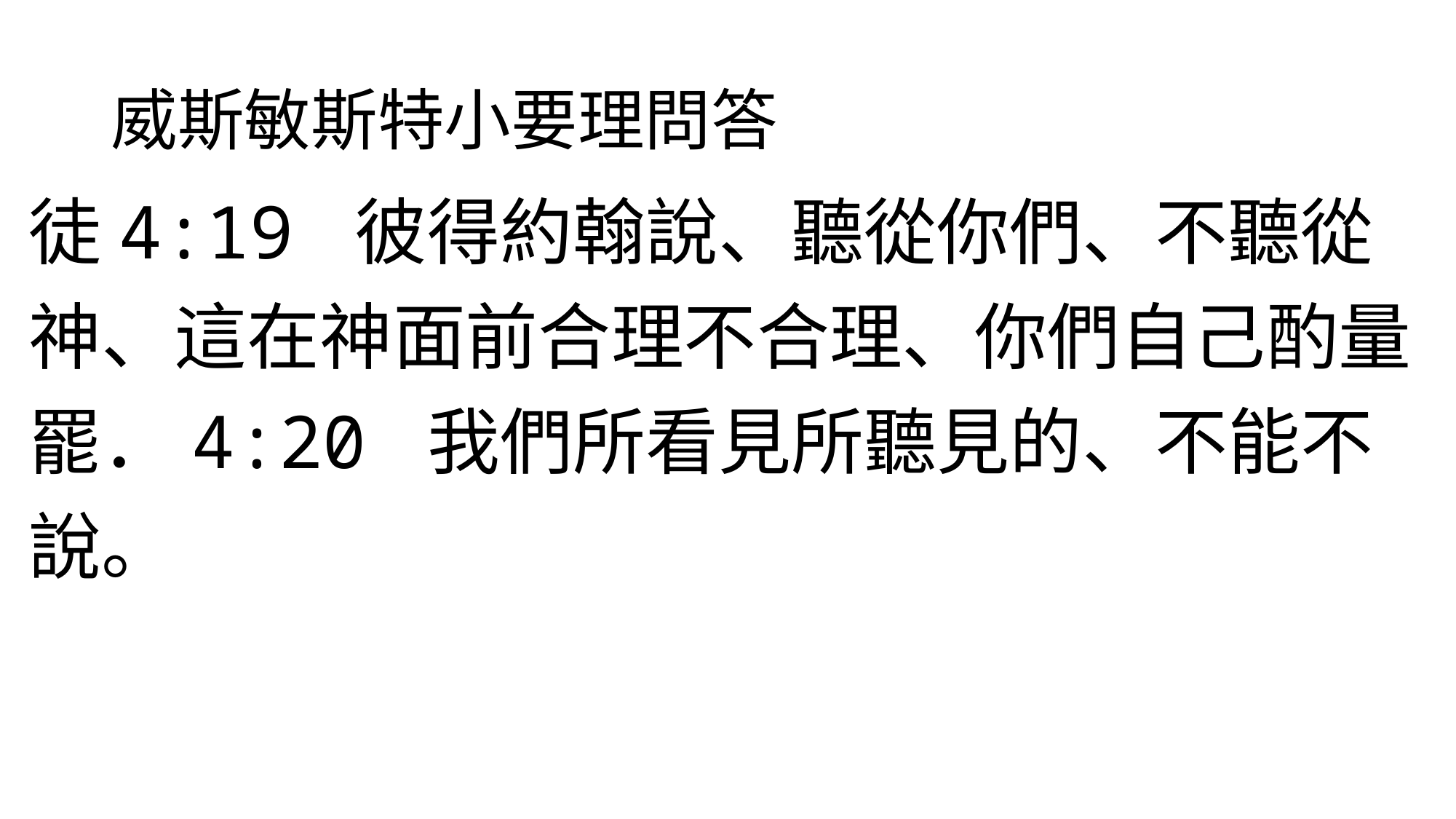

# 威斯敏斯特小要理問答
徒4:19 彼得約翰說、聽從你們、不聽從神、這在神面前合理不合理、你們自己酌量罷．4:20 我們所看見所聽見的、不能不說。